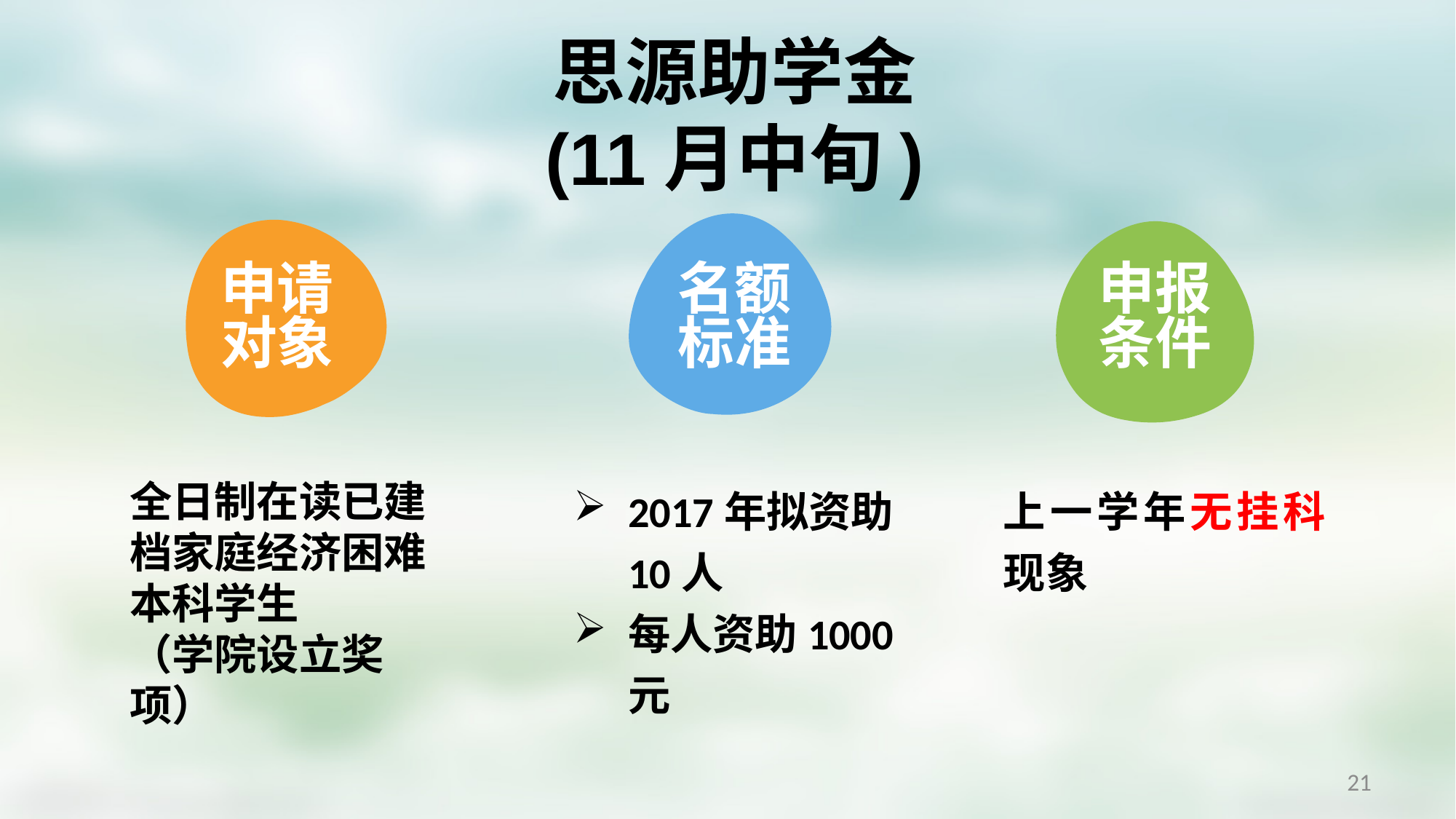

思源助学金
(11月中旬)

申请
对象
名额
标准
申报
条件
2017年拟资助10人
每人资助1000元
全日制在读已建档家庭经济困难本科学生
（学院设立奖项）
上一学年无挂科现象
21